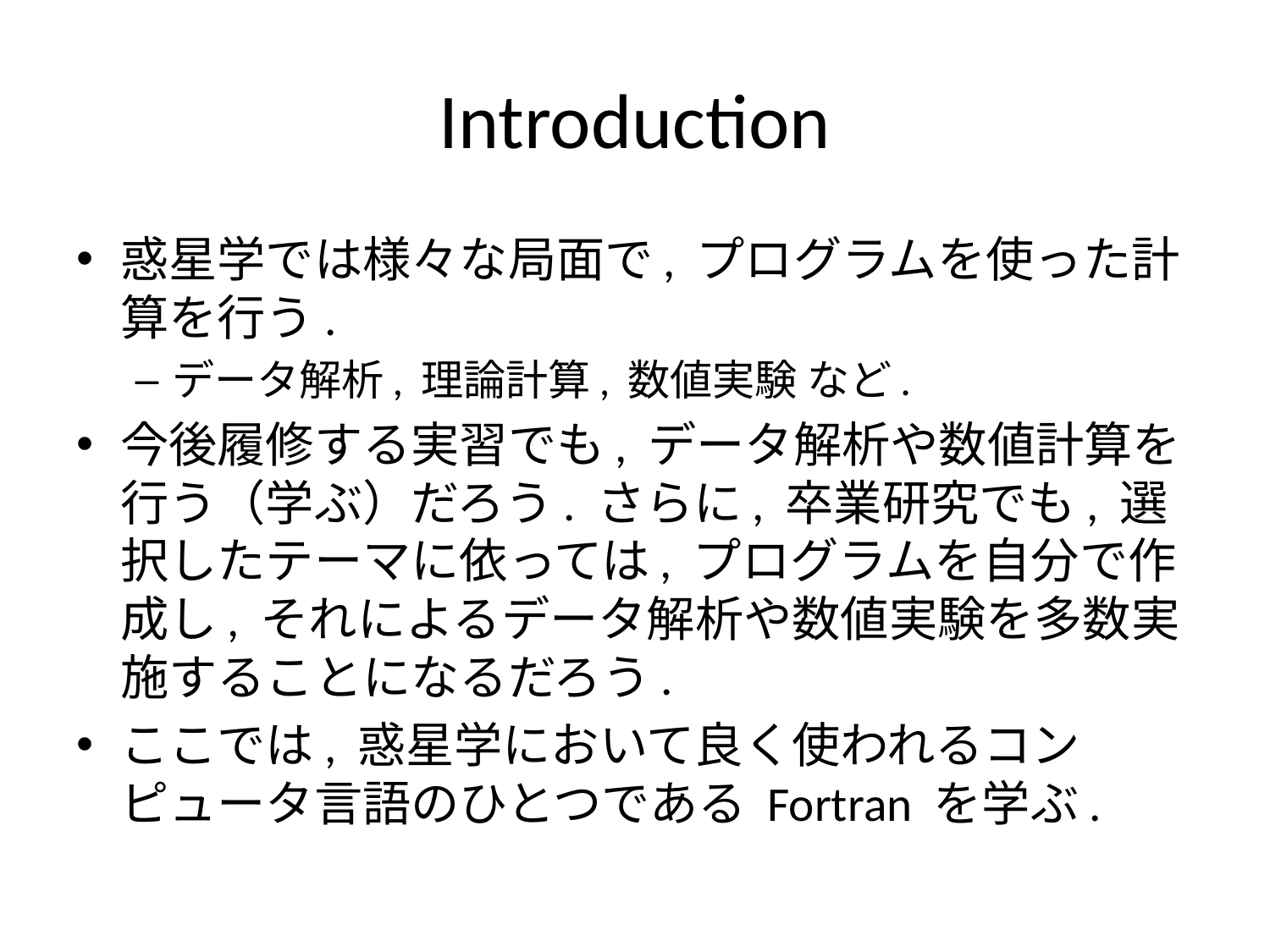

# Introduction
惑星学では様々な局面で, プログラムを使った計算を行う.
データ解析, 理論計算, 数値実験 など.
今後履修する実習でも, データ解析や数値計算を行う（学ぶ）だろう. さらに, 卒業研究でも, 選択したテーマに依っては, プログラムを自分で作成し, それによるデータ解析や数値実験を多数実施することになるだろう.
ここでは, 惑星学において良く使われるコンピュータ言語のひとつである Fortran を学ぶ.